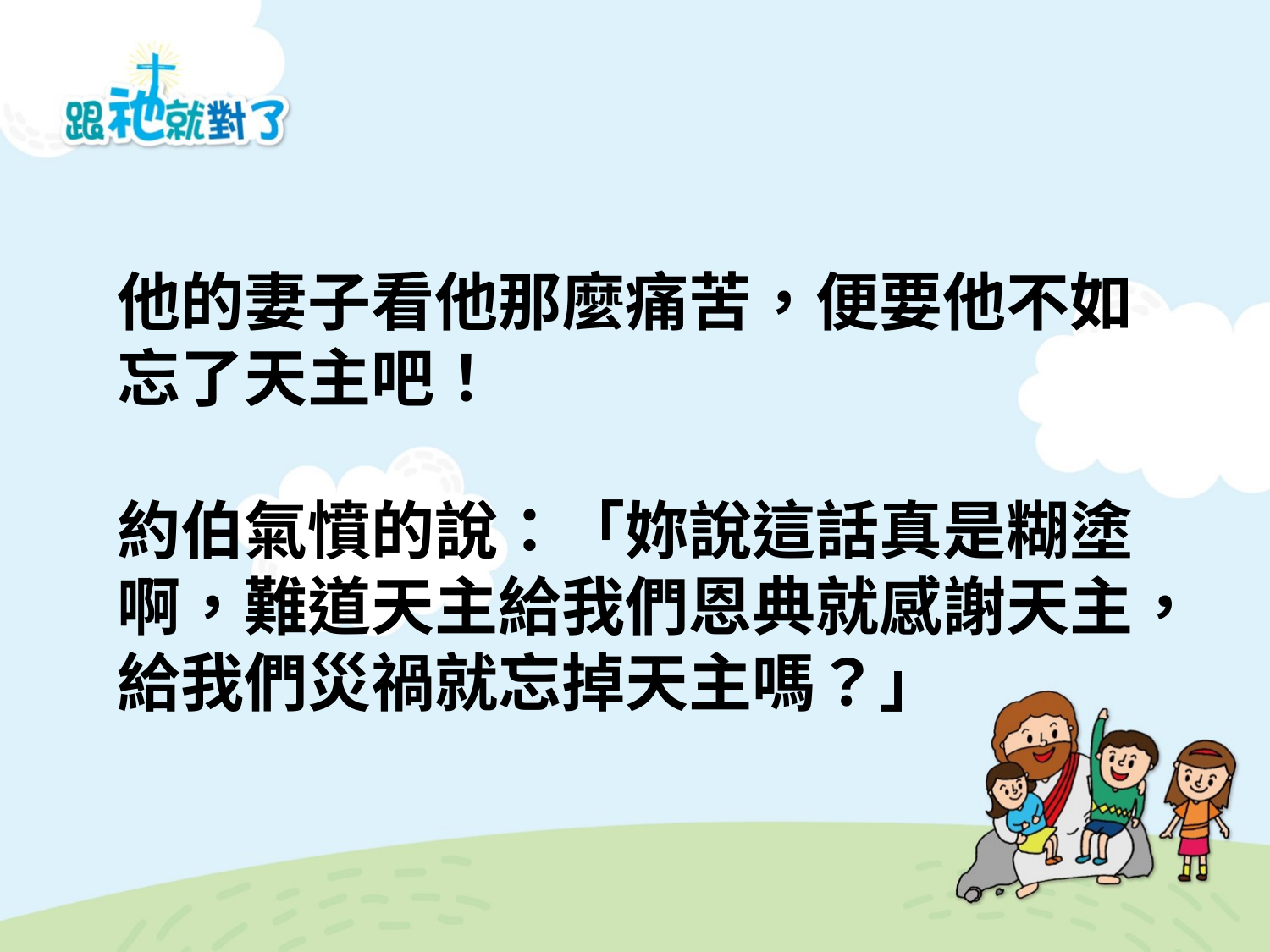

他的妻子看他那麼痛苦，便要他不如忘了天主吧！

約伯氣憤的說：「妳說這話真是糊塗啊，難道天主給我們恩典就感謝天主，給我們災禍就忘掉天主嗎？」